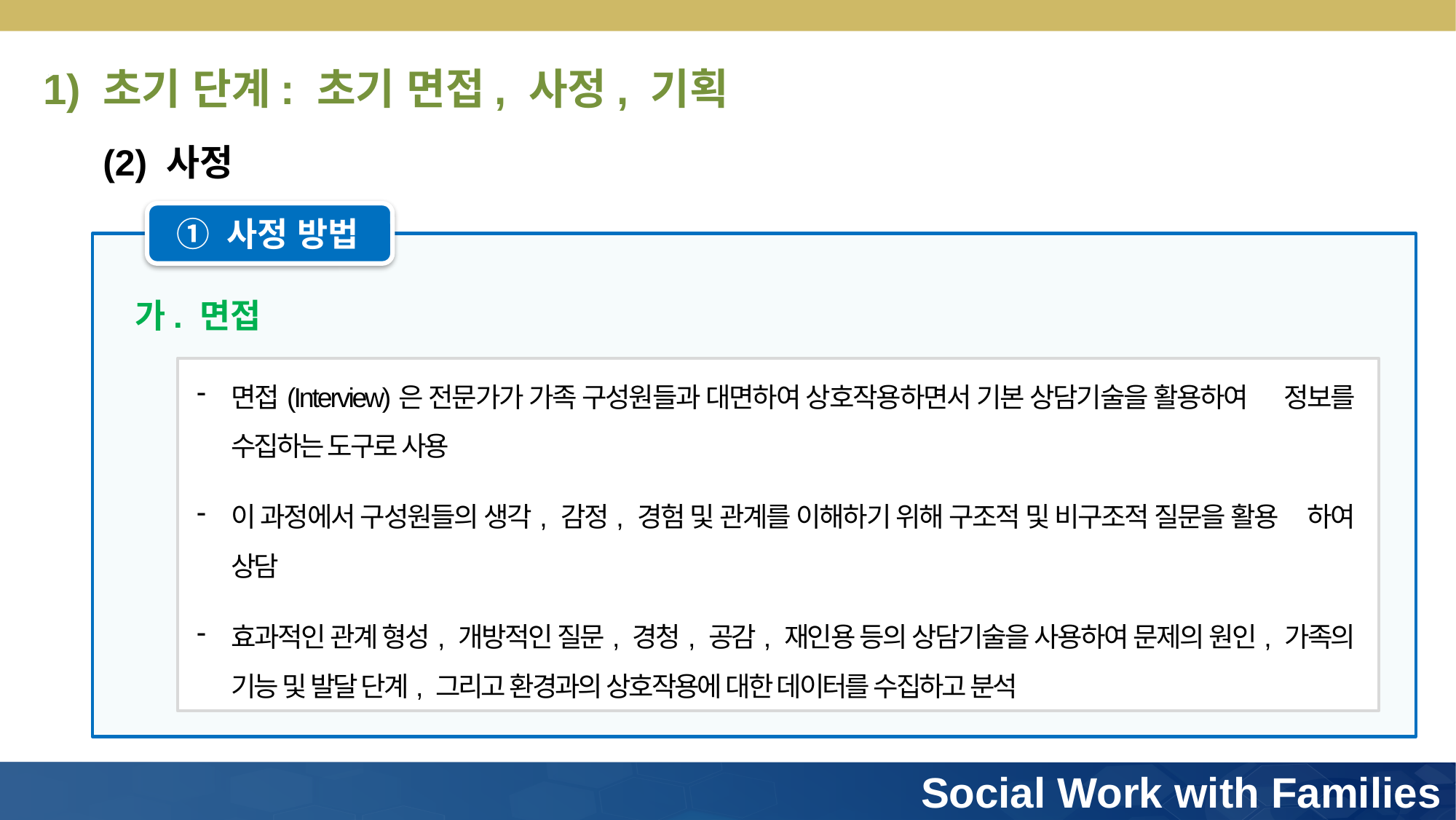

1) 초기 단계: 초기 면접, 사정, 기획
(2) 사정

① 사정 방법

가. 면접

면접(Interview)은 전문가가 가족 구성원들과 대면하여 상호작용하면서 기본 상담기술을 활용하여      정보를 수집하는 도구로 사용

이 과정에서 구성원들의 생각, 감정, 경험 및 관계를 이해하기 위해 구조적 및 비구조적 질문을 활용     하여 상담

효과적인 관계 형성, 개방적인 질문, 경청, 공감, 재인용 등의 상담기술을 사용하여 문제의 원인, 가족의 기능 및 발달 단계, 그리고 환경과의 상호작용에 대한 데이터를 수집하고 분석